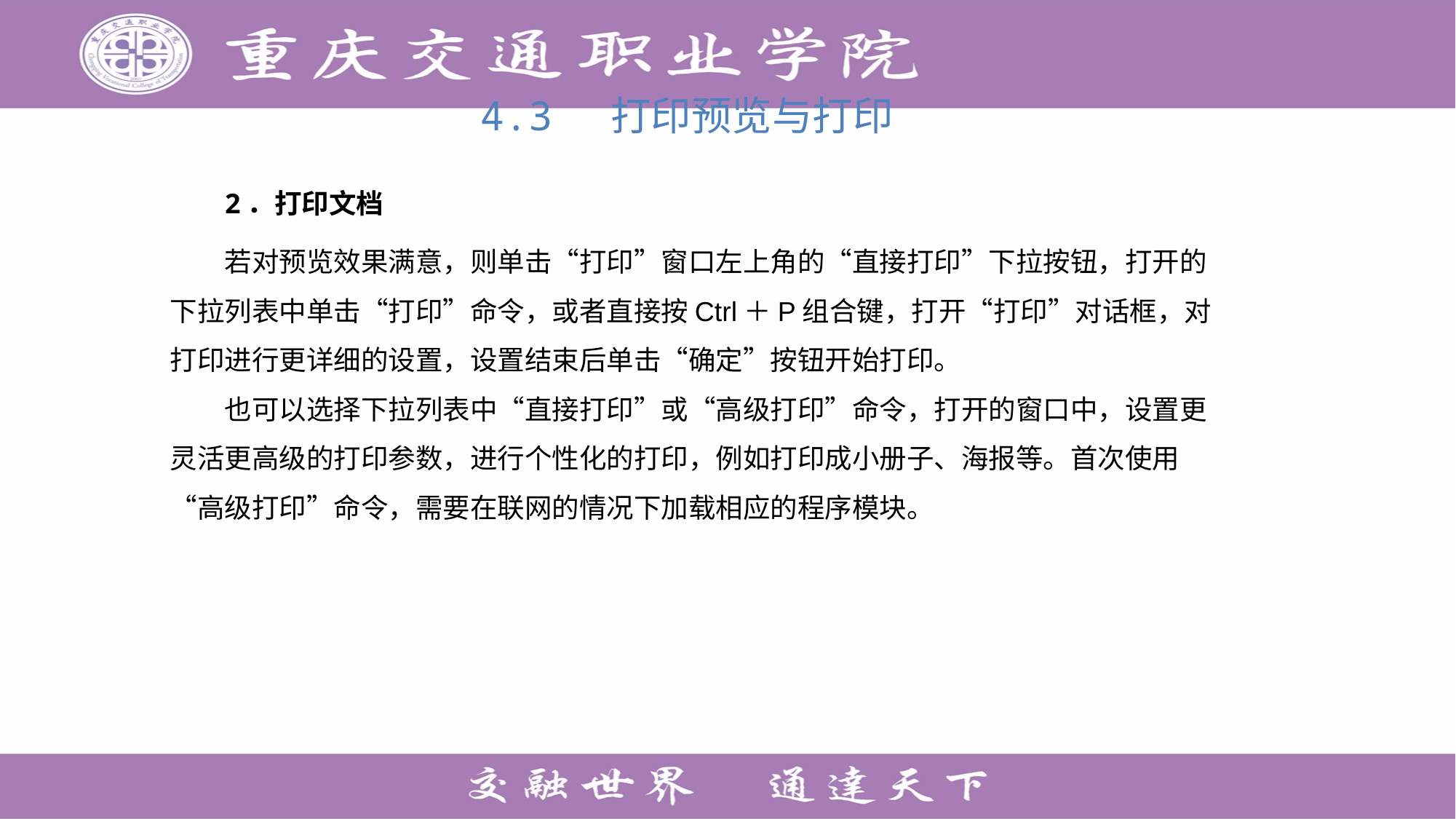

# 4.3  打印预览与打印
2．打印文档
若对预览效果满意，则单击“打印”窗口左上角的“直接打印”下拉按钮，打开的下拉列表中单击“打印”命令，或者直接按Ctrl＋P组合键，打开“打印”对话框，对打印进行更详细的设置，设置结束后单击“确定”按钮开始打印。
也可以选择下拉列表中“直接打印”或“高级打印”命令，打开的窗口中，设置更灵活更高级的打印参数，进行个性化的打印，例如打印成小册子、海报等。首次使用“高级打印”命令，需要在联网的情况下加载相应的程序模块。